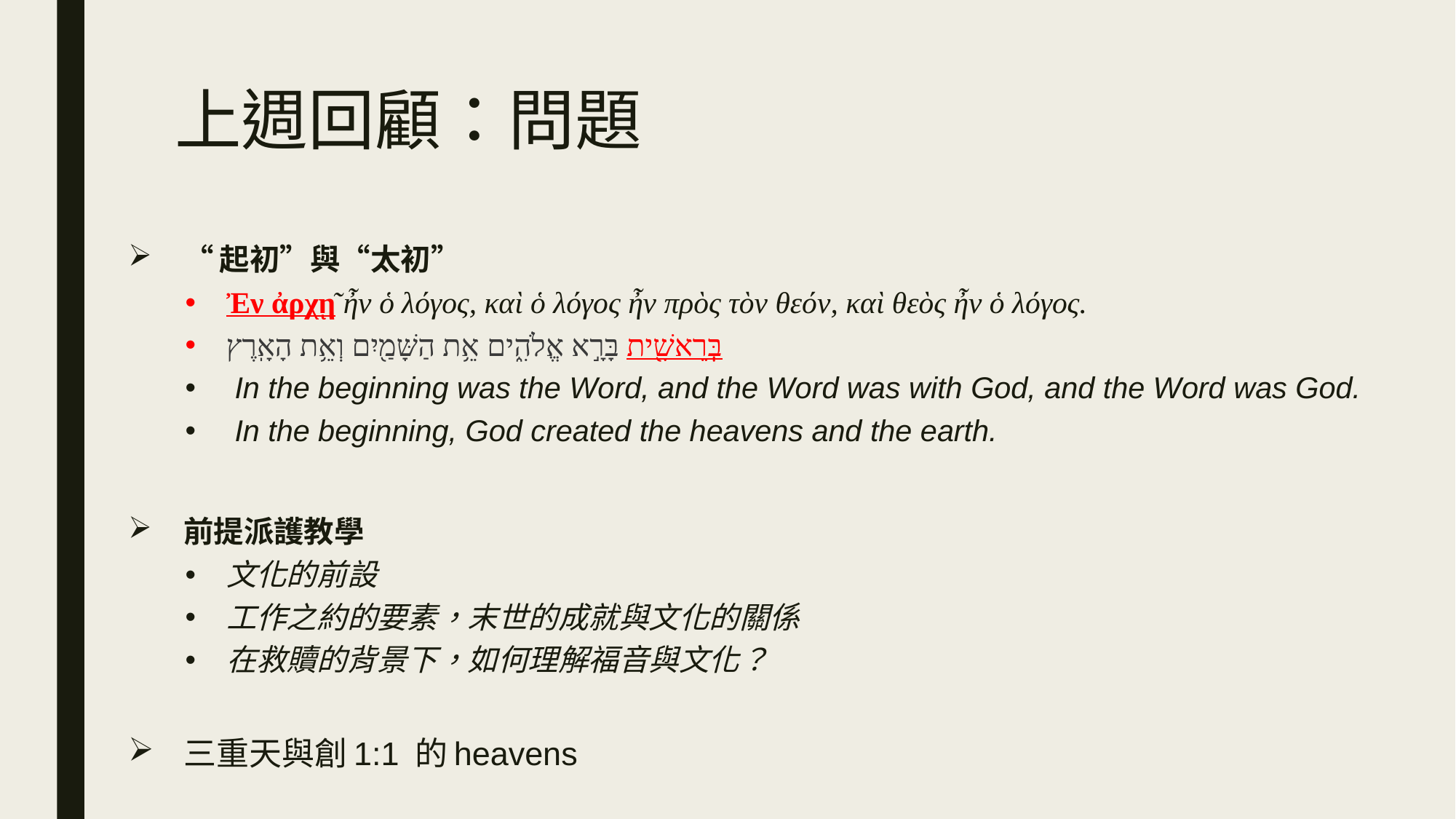

# 上週回顧：問題

“起初”與“太初”
Ἐν ἀρχῇ ἦν ὁ λόγος, καὶ ὁ λόγος ἦν πρὸς τὸν θεόν, καὶ θεὸς ἦν ὁ λόγος.
בְּרֵאשִׁ֖ית בָּרָ֣א אֱלֹהִ֑ים אֵ֥ת הַשָּׁמַ֖יִם וְאֵ֥ת הָאָֽרֶץ
 In the beginning was the Word, and the Word was with God, and the Word was God.
 In the beginning, God created the heavens and the earth.

前提派護教學
文化的前設
工作之約的要素，末世的成就與文化的關係
在救贖的背景下，如何理解福音與文化？

三重天與創1:1 的heavens